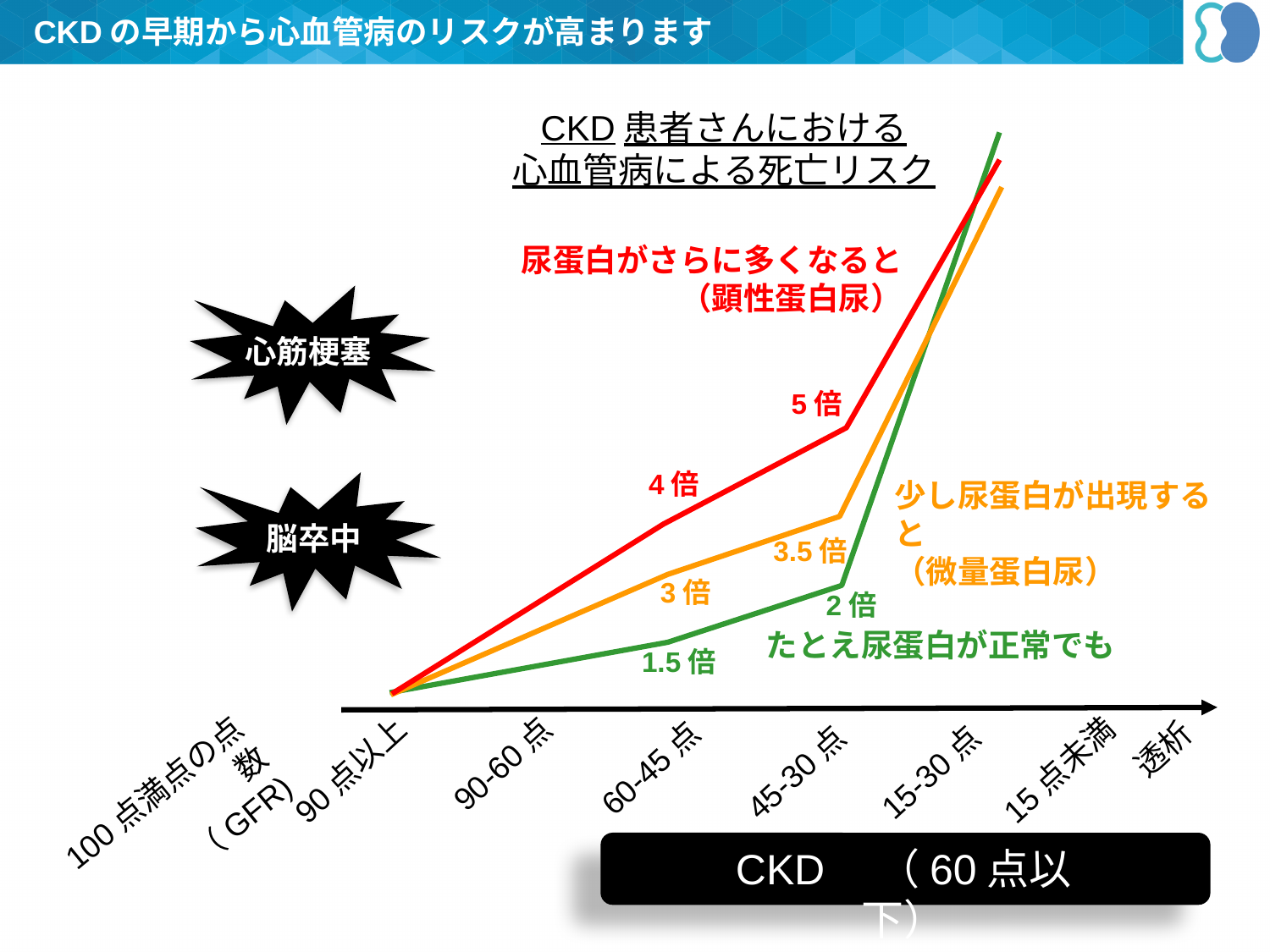

CKDの早期から心血管病のリスクが高まります
CKD患者さんにおける
心血管病による死亡リスク

2倍
たとえ尿蛋白が正常でも
1.5倍

尿蛋白がさらに多くなると
（顕性蛋白尿）
5倍
4倍

少し尿蛋白が出現すると
（微量蛋白尿）
3.5倍
3倍

心筋梗塞

脳卒中
15点未満
90点以上
90-60点
60-45点
透析
15-30点
45-30点
100点満点の点数
（GFR)

CKD　（60点以下）